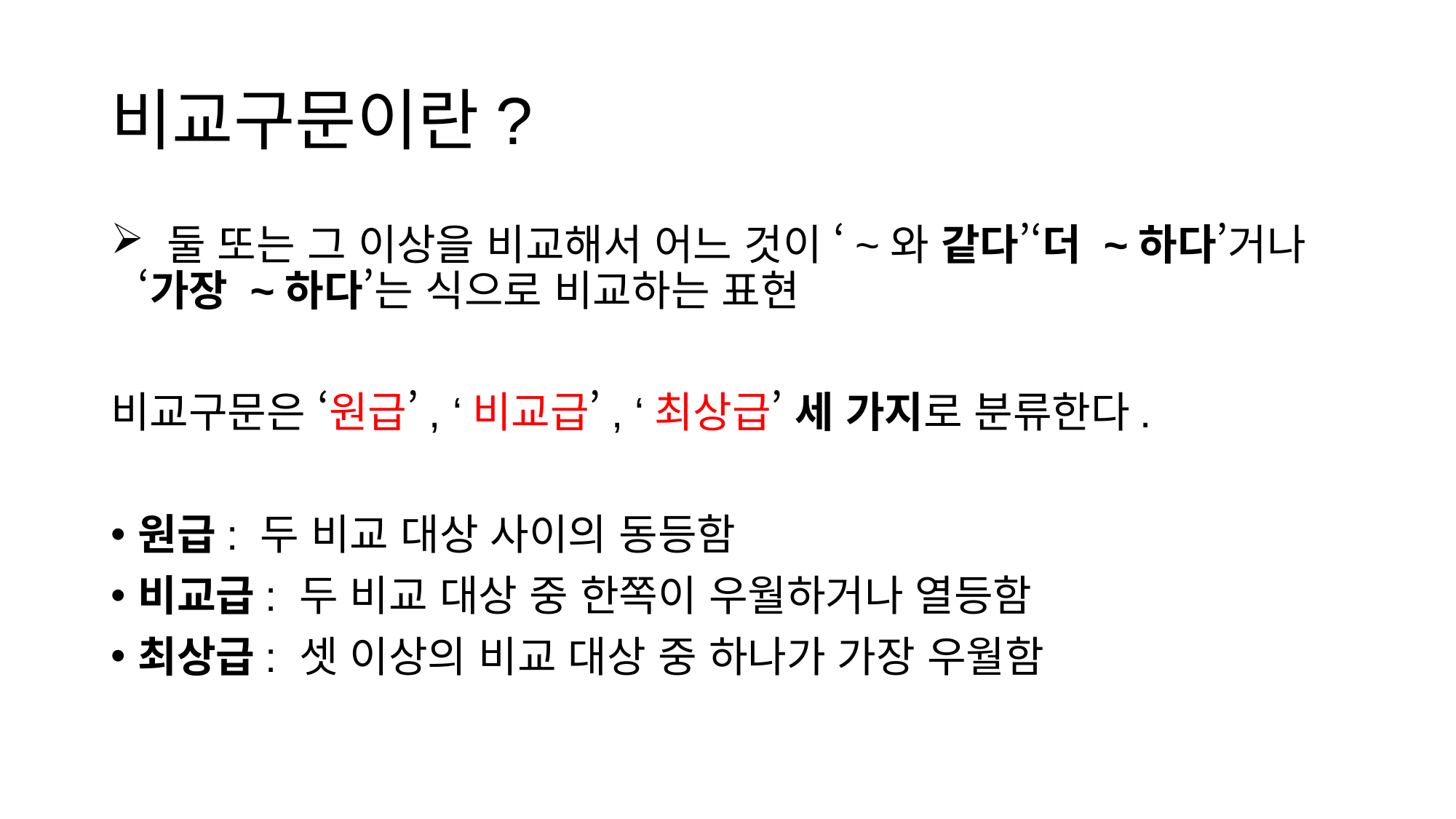

# 비교구문이란?
 둘 또는 그 이상을 비교해서 어느 것이 ‘~와 같다’‘더 ~하다’거나 ‘가장 ~하다’는 식으로 비교하는 표현

비교구문은 ‘원급’, ‘비교급’, ‘최상급’ 세 가지로 분류한다.

원급: 두 비교 대상 사이의 동등함
비교급: 두 비교 대상 중 한쪽이 우월하거나 열등함
최상급: 셋 이상의 비교 대상 중 하나가 가장 우월함